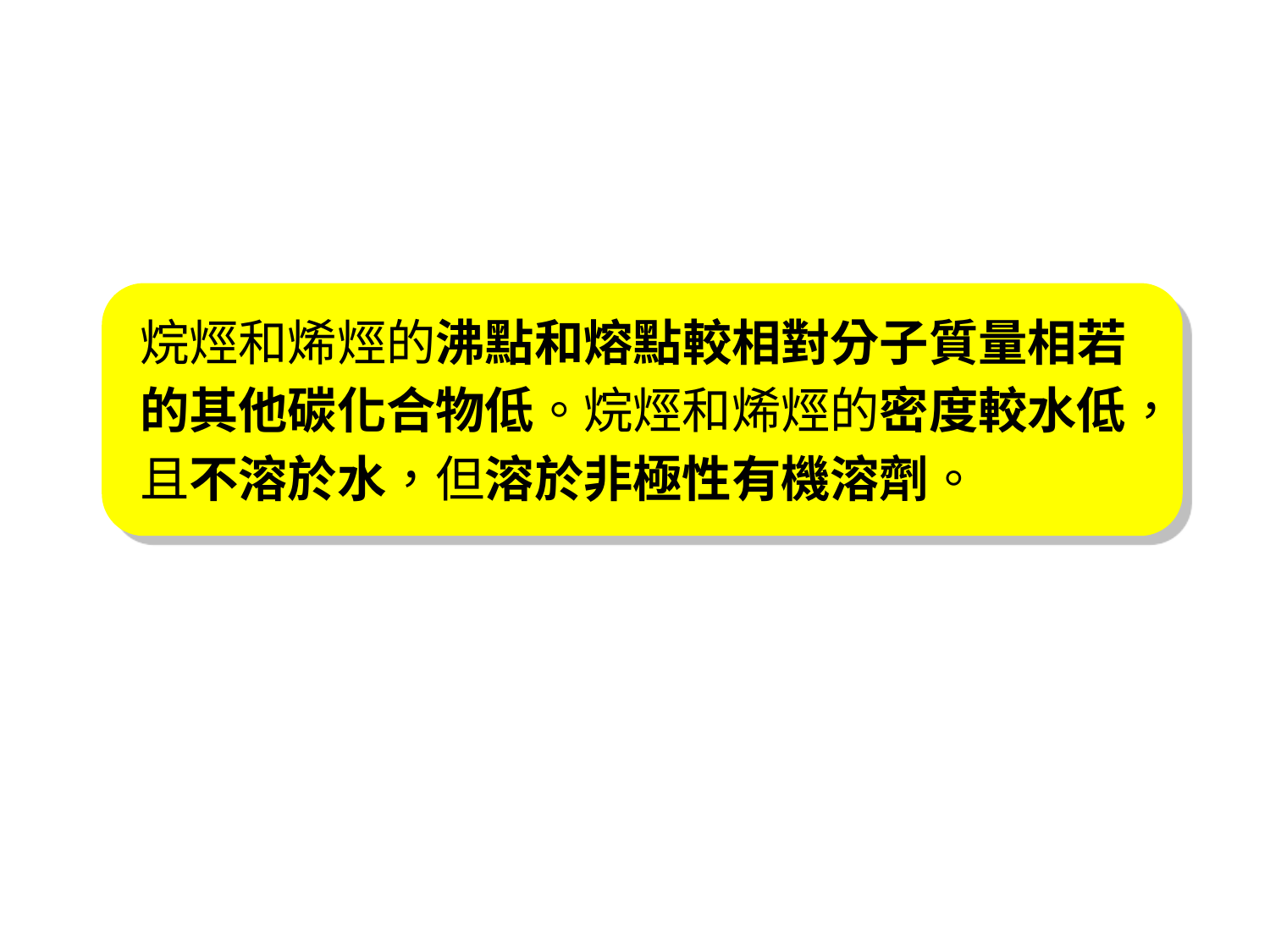

烷烴和烯烴的沸點和熔點較相對分子質量相若 的其他碳化合物低。烷烴和烯烴的密度較水低，且不溶於水，但溶於非極性有機溶劑。